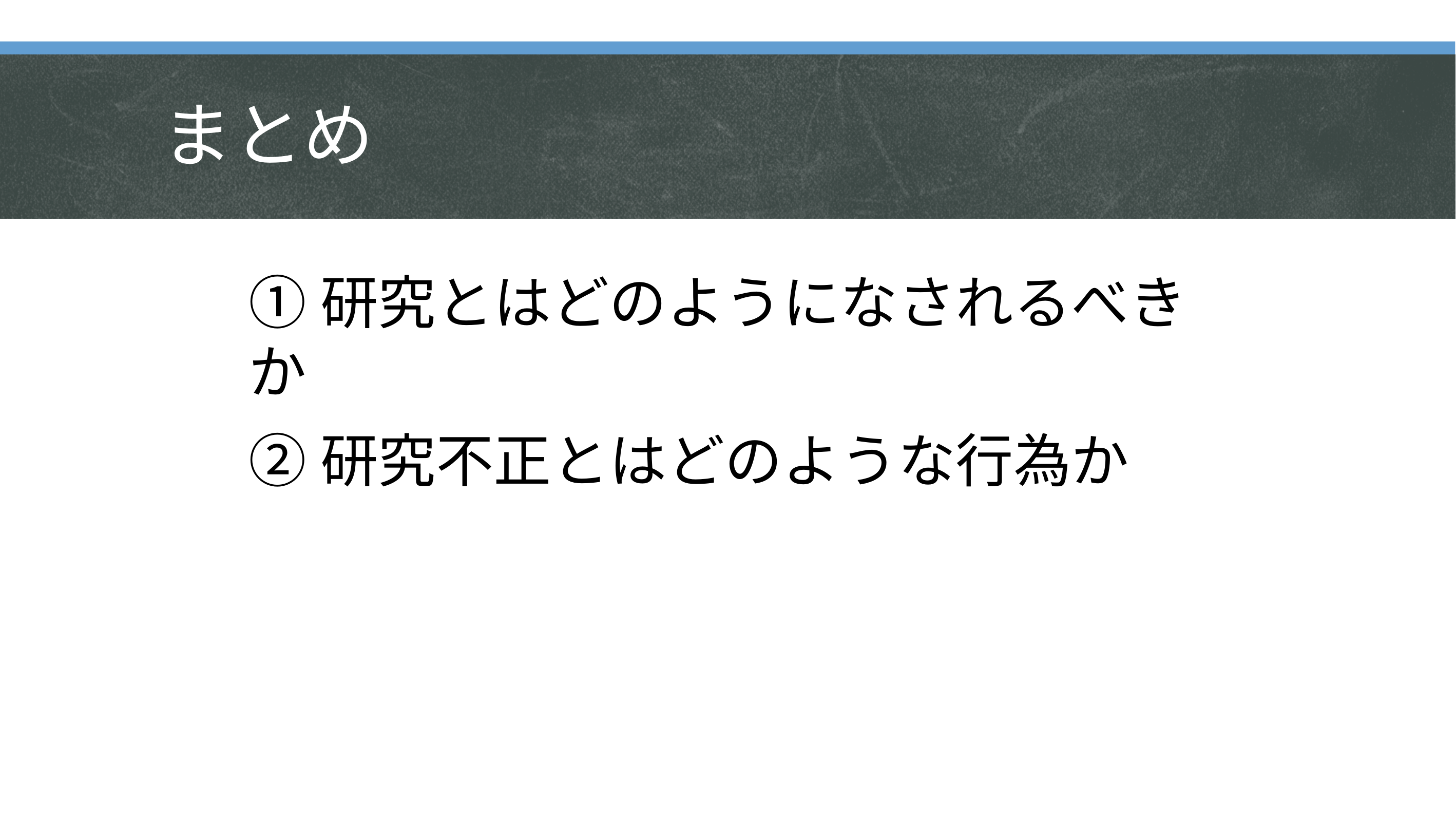

# まとめ
①研究とはどのようになされるべきか
②研究不正とはどのような行為か